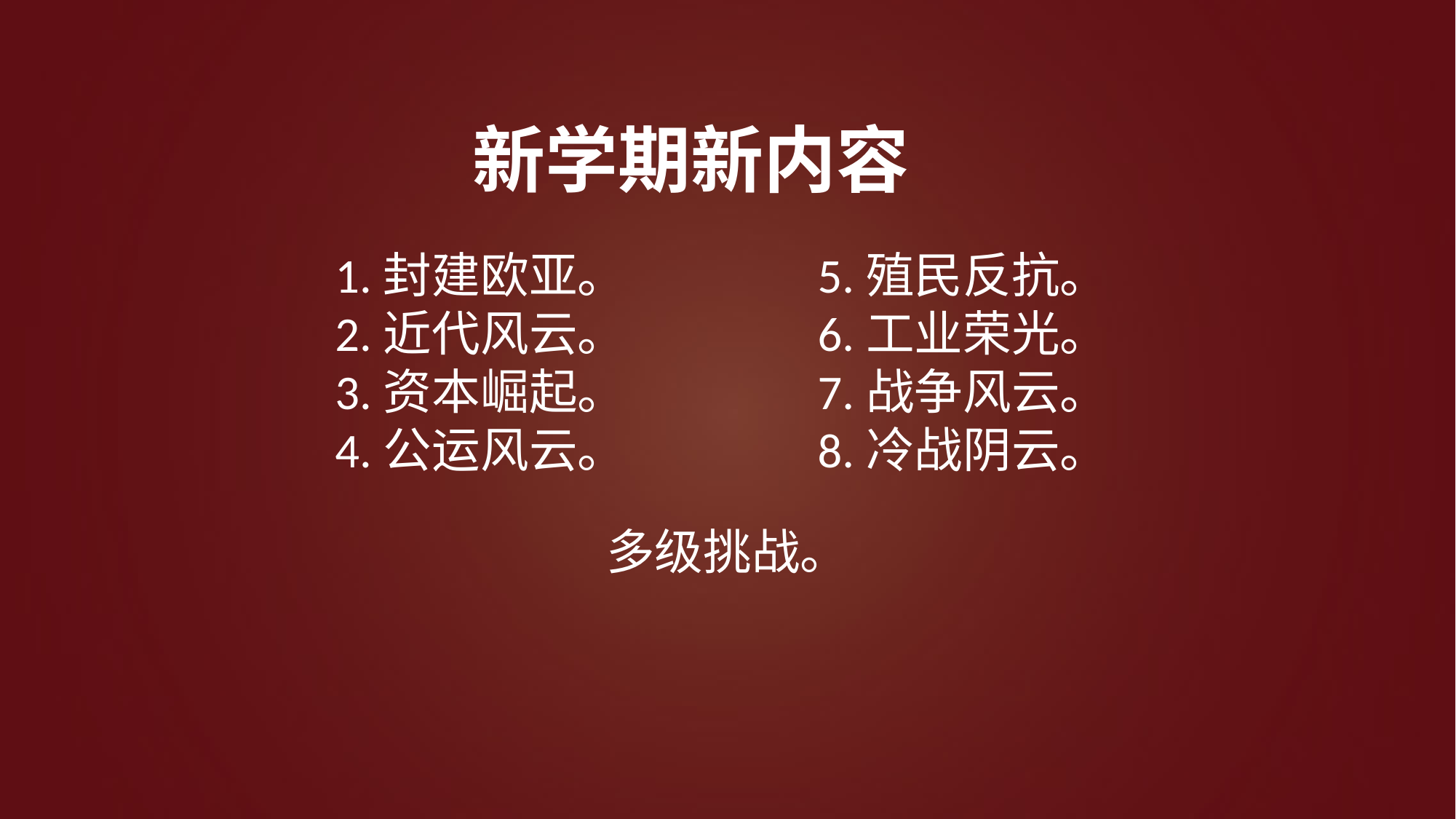

新学期新内容
1.封建欧亚。
2.近代风云。
3.资本崛起。
4.公运风云。
5.殖民反抗。
6.工业荣光。
7.战争风云。
8.冷战阴云。
多级挑战。